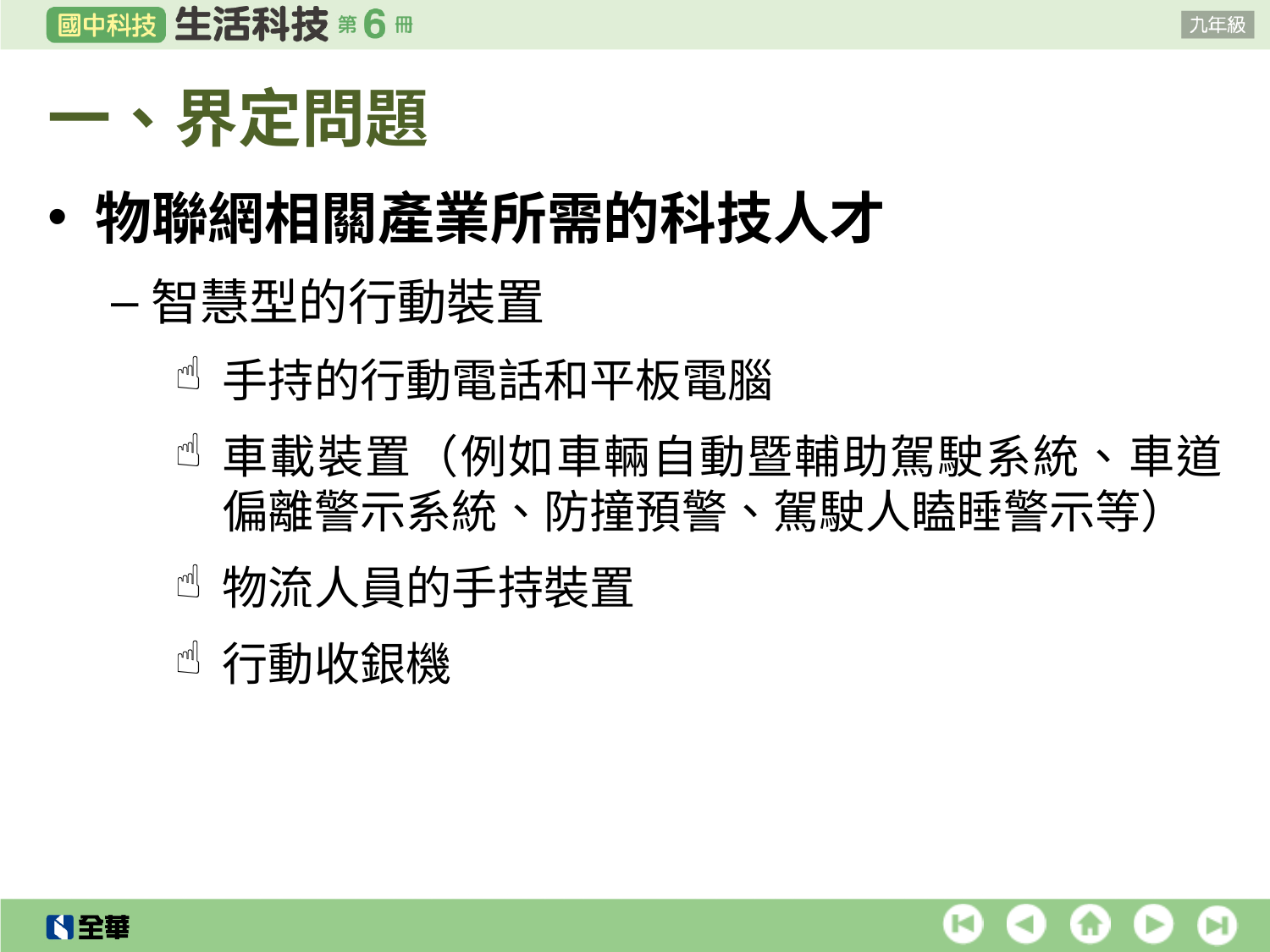

# 一、界定問題
物聯網相關產業所需的科技人才
智慧型的行動裝置
手持的行動電話和平板電腦
車載裝置（例如車輛自動暨輔助駕駛系統、車道偏離警示系統、防撞預警、駕駛人瞌睡警示等）
物流人員的手持裝置
行動收銀機